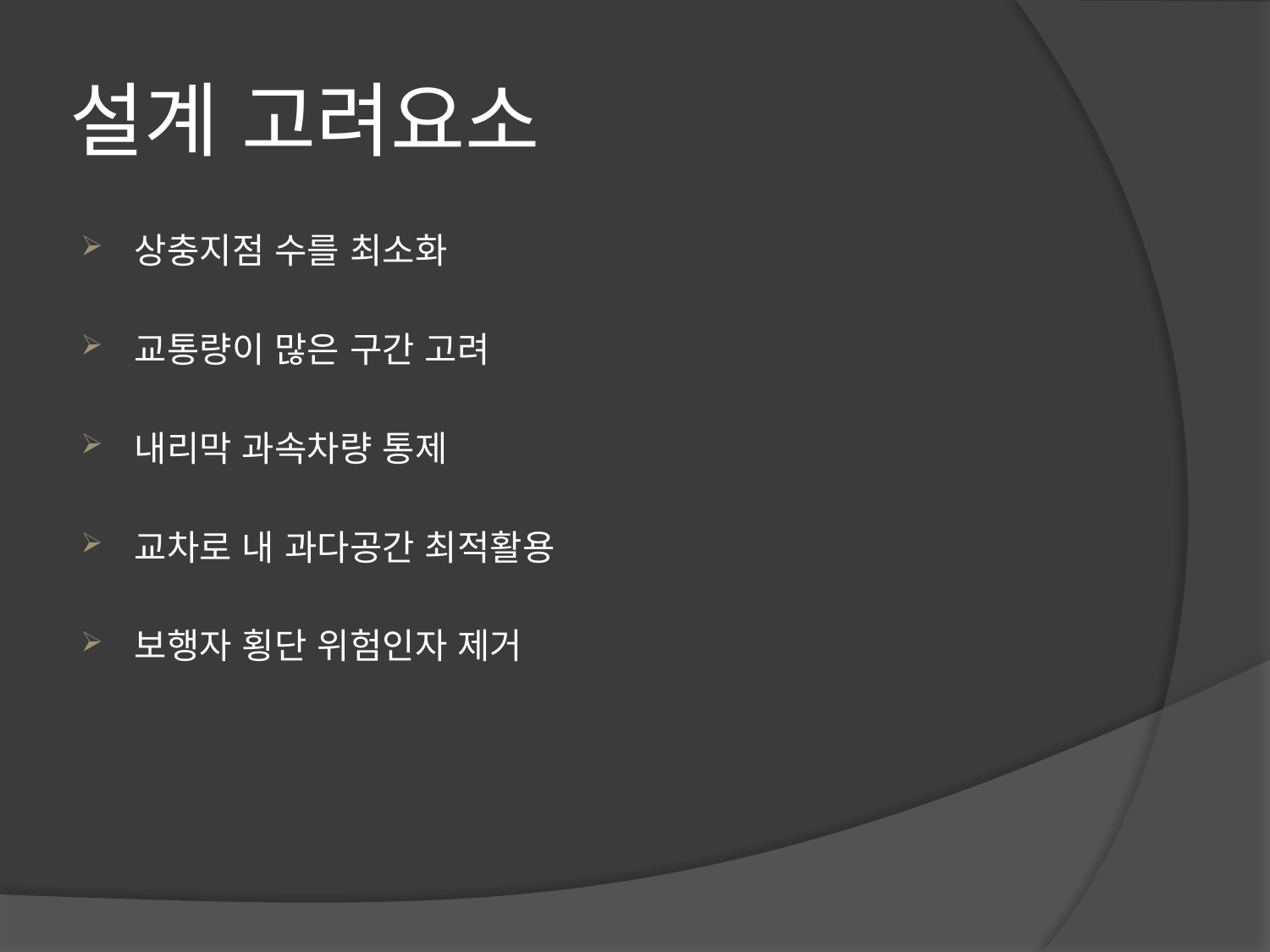

# 설계 고려요소
상충지점 수를 최소화

교통량이 많은 구간 고려

내리막 과속차량 통제

교차로 내 과다공간 최적활용

보행자 횡단 위험인자 제거